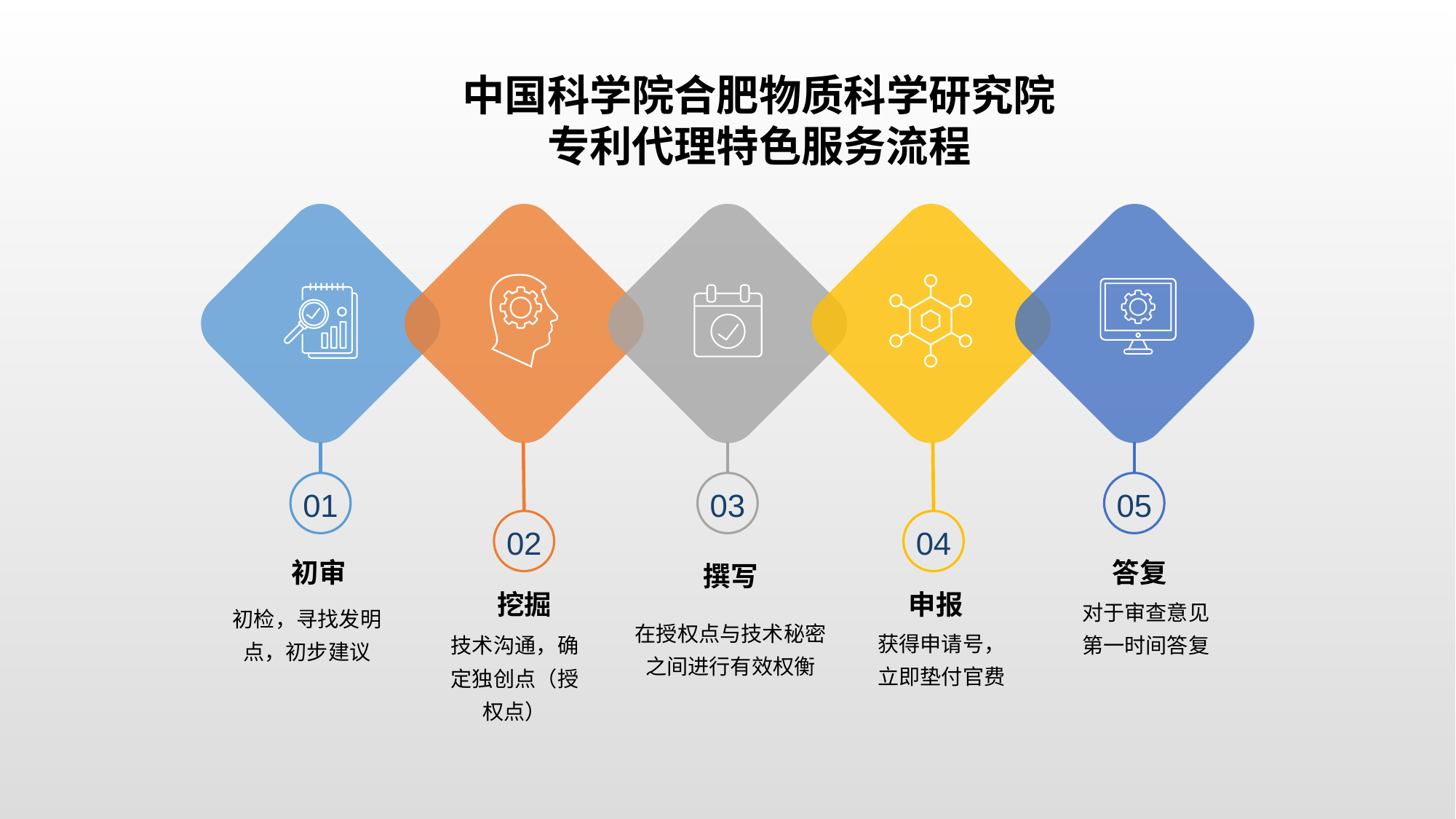

中国科学院合肥物质科学研究院
专利代理特色服务流程

01
03
05

02
04
初审
答复
撰写
挖掘
申报
对于审查意见第一时间答复
初检，寻找发明点，初步建议
在授权点与技术秘密之间进行有效权衡
获得申请号，立即垫付官费
技术沟通，确定独创点（授权点）